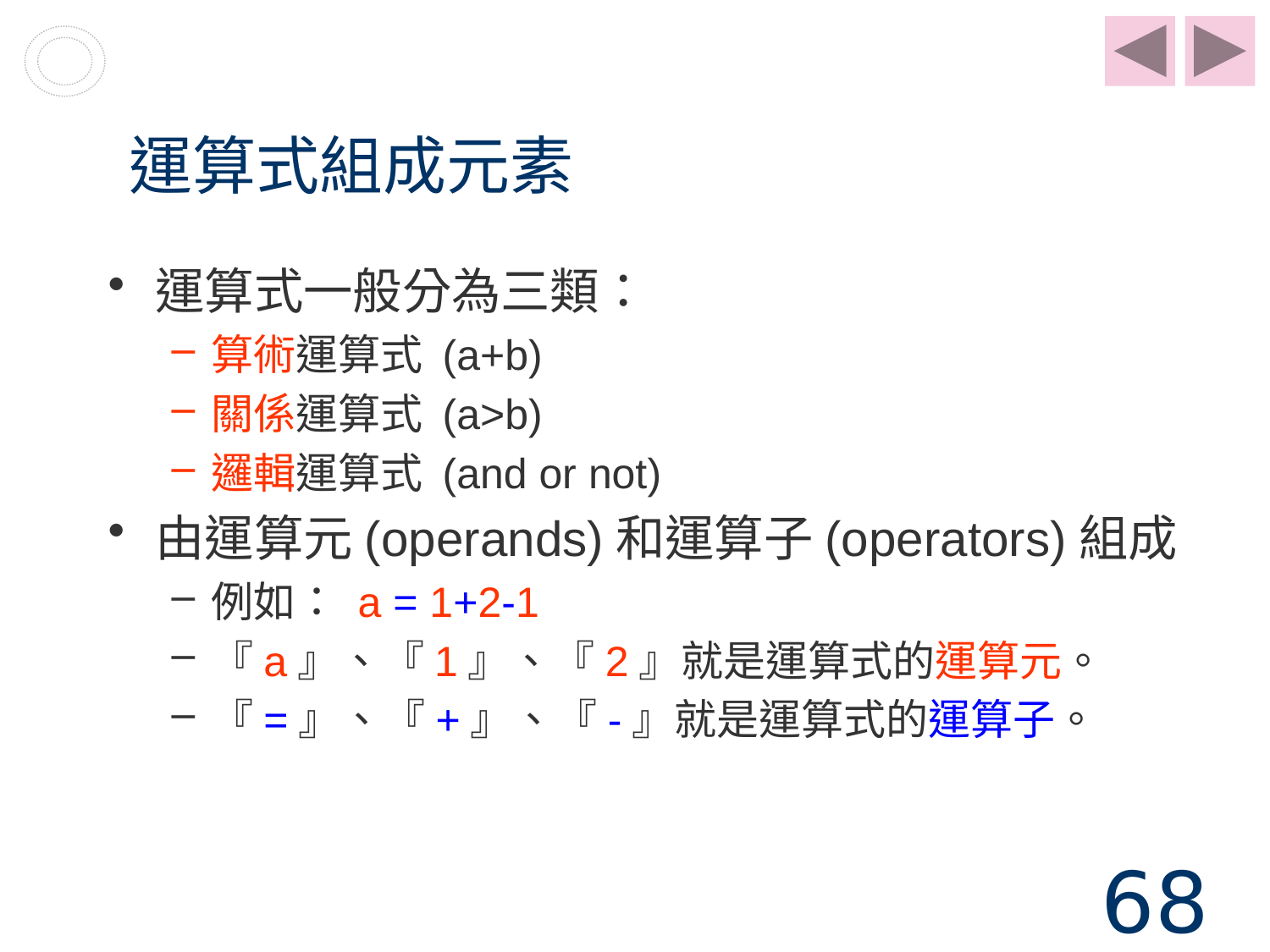

# 運算式組成元素
運算式一般分為三類：
算術運算式 (a+b)
關係運算式 (a>b)
邏輯運算式 (and or not)
由運算元(operands)和運算子(operators)組成
例如： a = 1+2-1
『a』、『1』、『2』就是運算式的運算元。
『=』、『+』、『-』就是運算式的運算子。
68